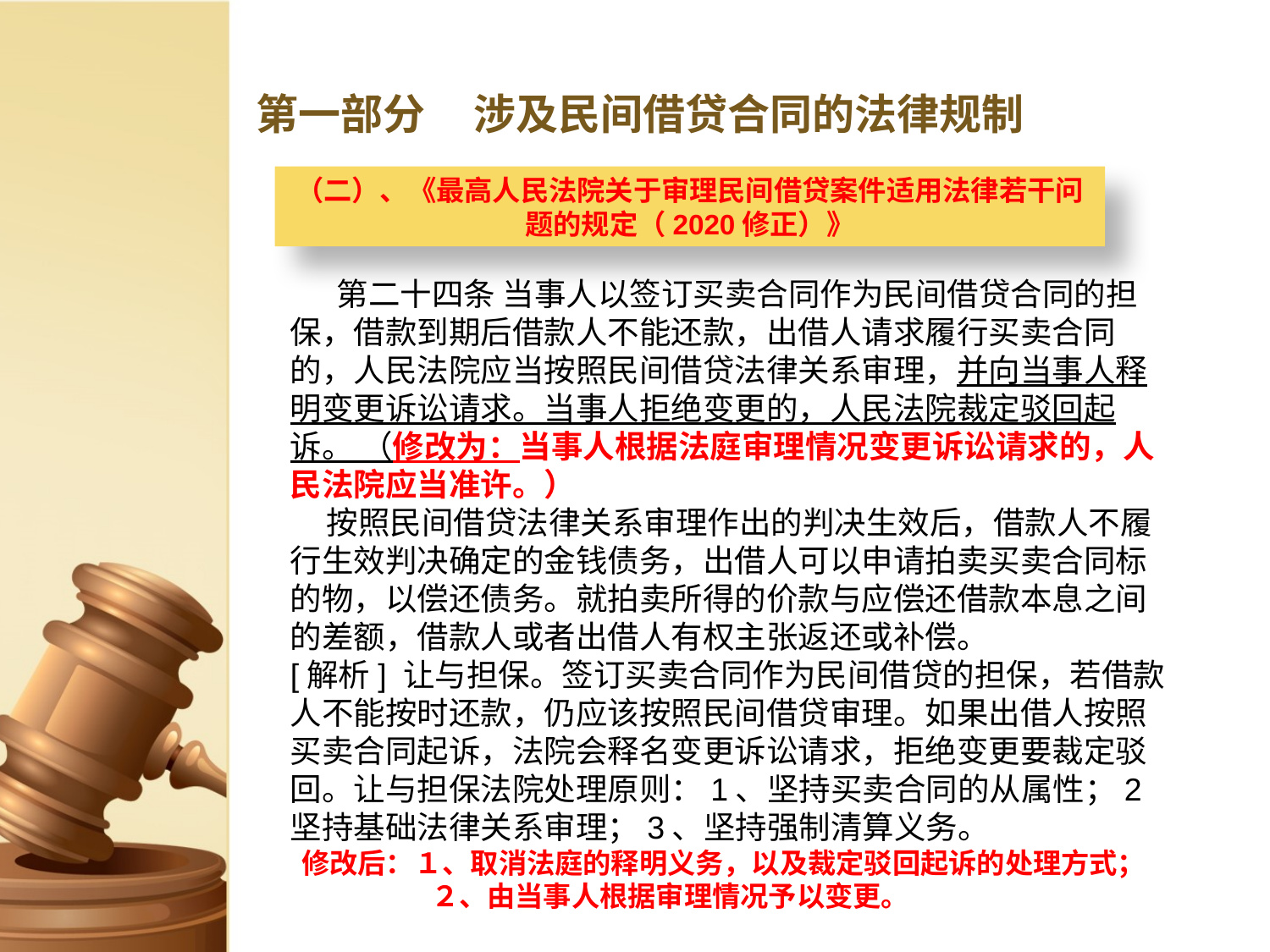

# 第一部分     涉及民间借贷合同的法律规制
（二）、《最高人民法院关于审理民间借贷案件适用法律若干问题的规定（2020修正）》
 　第二十四条 当事人以签订买卖合同作为民间借贷合同的担保，借款到期后借款人不能还款，出借人请求履行买卖合同的，人民法院应当按照民间借贷法律关系审理，并向当事人释明变更诉讼请求。当事人拒绝变更的，人民法院裁定驳回起诉。 （修改为：当事人根据法庭审理情况变更诉讼请求的，人民法院应当准许。）
    按照民间借贷法律关系审理作出的判决生效后，借款人不履行生效判决确定的金钱债务，出借人可以申请拍卖买卖合同标的物，以偿还债务。就拍卖所得的价款与应偿还借款本息之间的差额，借款人或者出借人有权主张返还或补偿。
[解析] 让与担保。签订买卖合同作为民间借贷的担保，若借款人不能按时还款，仍应该按照民间借贷审理。如果出借人按照买卖合同起诉，法院会释名变更诉讼请求，拒绝变更要裁定驳回。让与担保法院处理原则：1、坚持买卖合同的从属性；2坚持基础法律关系审理；3、坚持强制清算义务。
 修改后：１、取消法庭的释明义务，以及裁定驳回起诉的处理方式；
　　　　　２、由当事人根据审理情况予以变更。